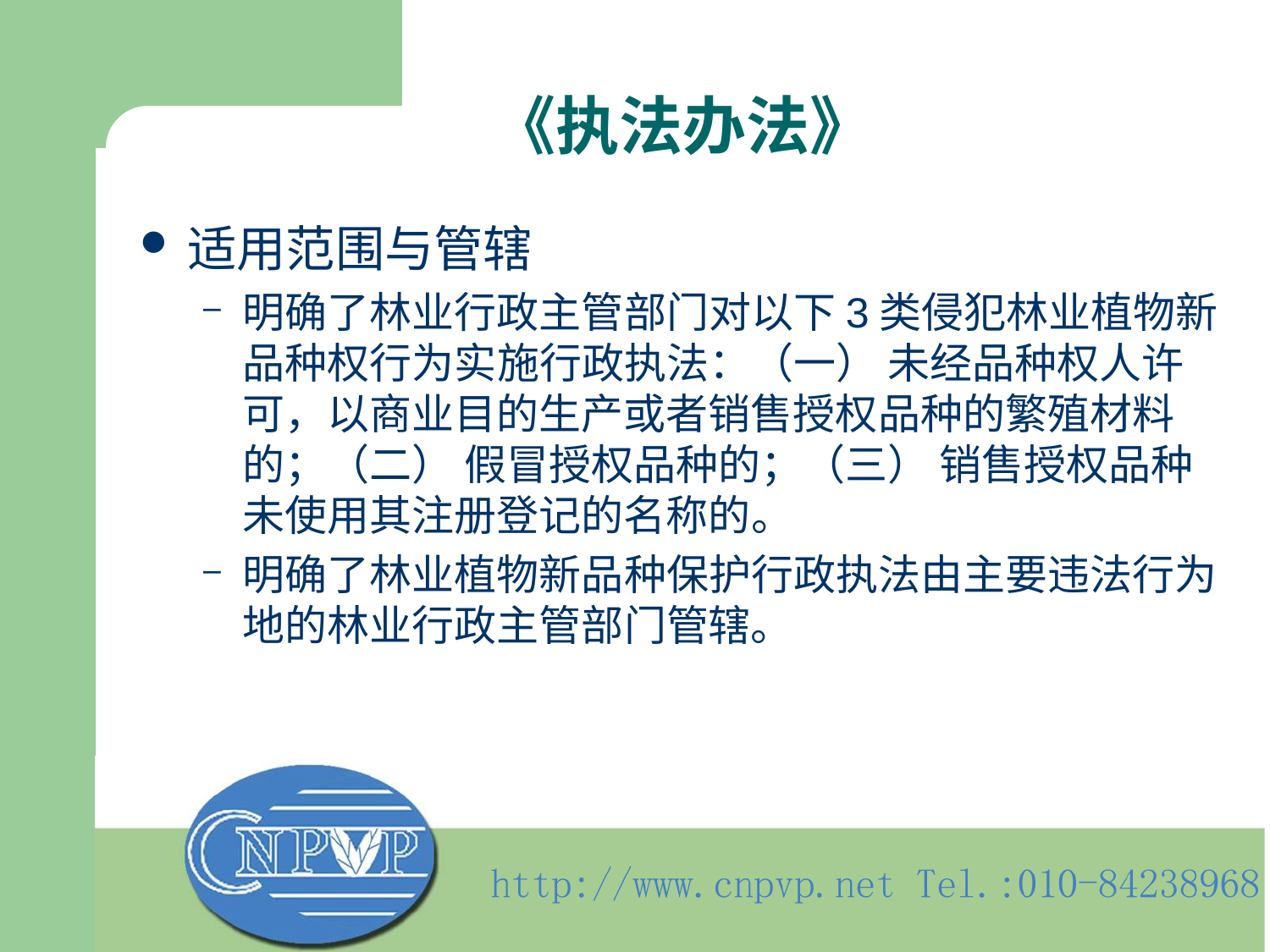

# 《执法办法》
适用范围与管辖
明确了林业行政主管部门对以下3类侵犯林业植物新品种权行为实施行政执法：（一） 未经品种权人许可，以商业目的生产或者销售授权品种的繁殖材料的；（二） 假冒授权品种的；（三） 销售授权品种未使用其注册登记的名称的。
明确了林业植物新品种保护行政执法由主要违法行为地的林业行政主管部门管辖。